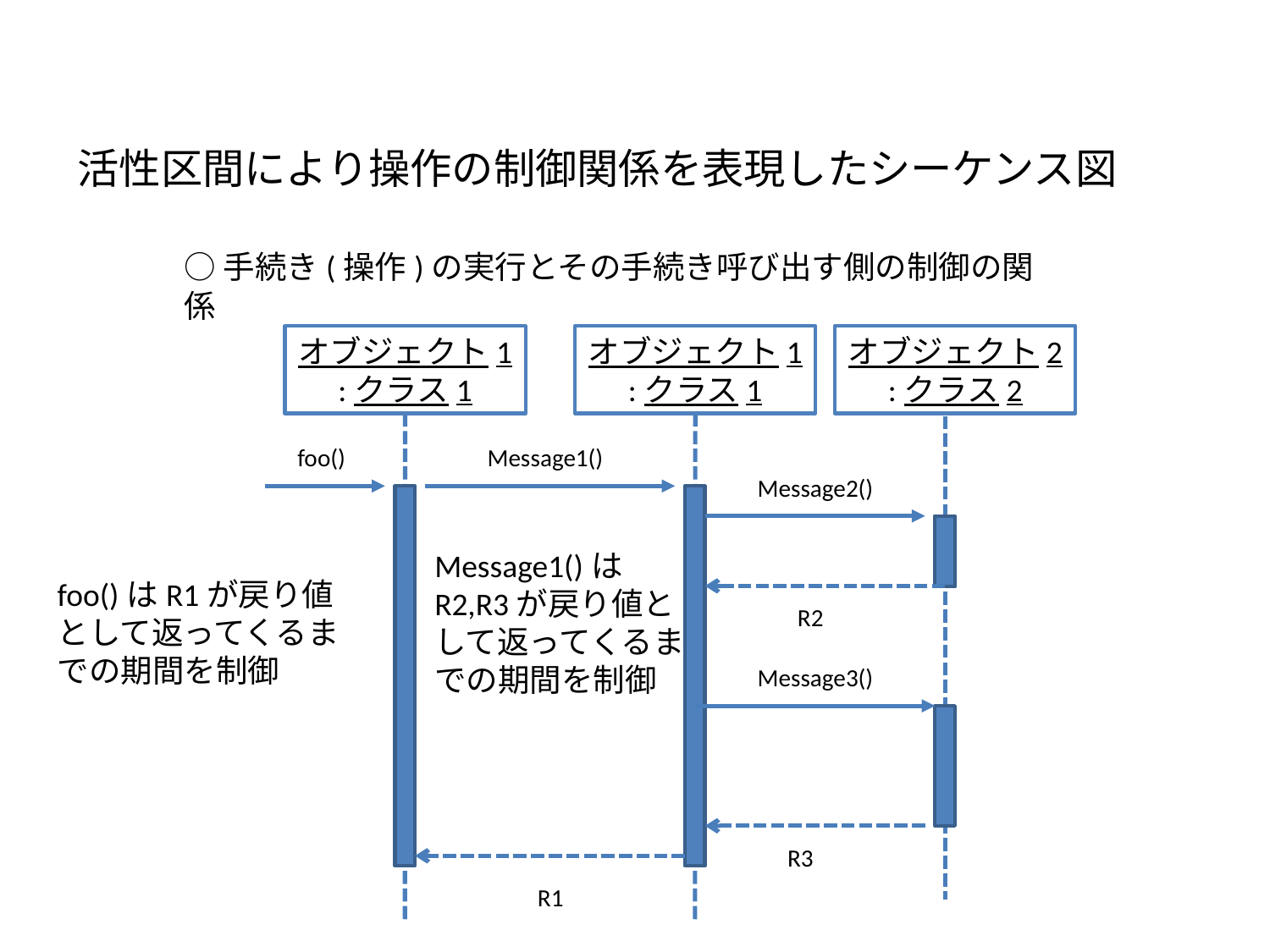

活性区間により操作の制御関係を表現したシーケンス図
○手続き(操作)の実行とその手続き呼び出す側の制御の関係
オブジェクト1
:クラス1
オブジェクト1
:クラス1
オブジェクト2
:クラス2
foo()
Message1()
Message2()

Message1()はR2,R3が戻り値として返ってくるまでの期間を制御

foo()はR1が戻り値として返ってくるまでの期間を制御

R2
Message3()

R3
R1